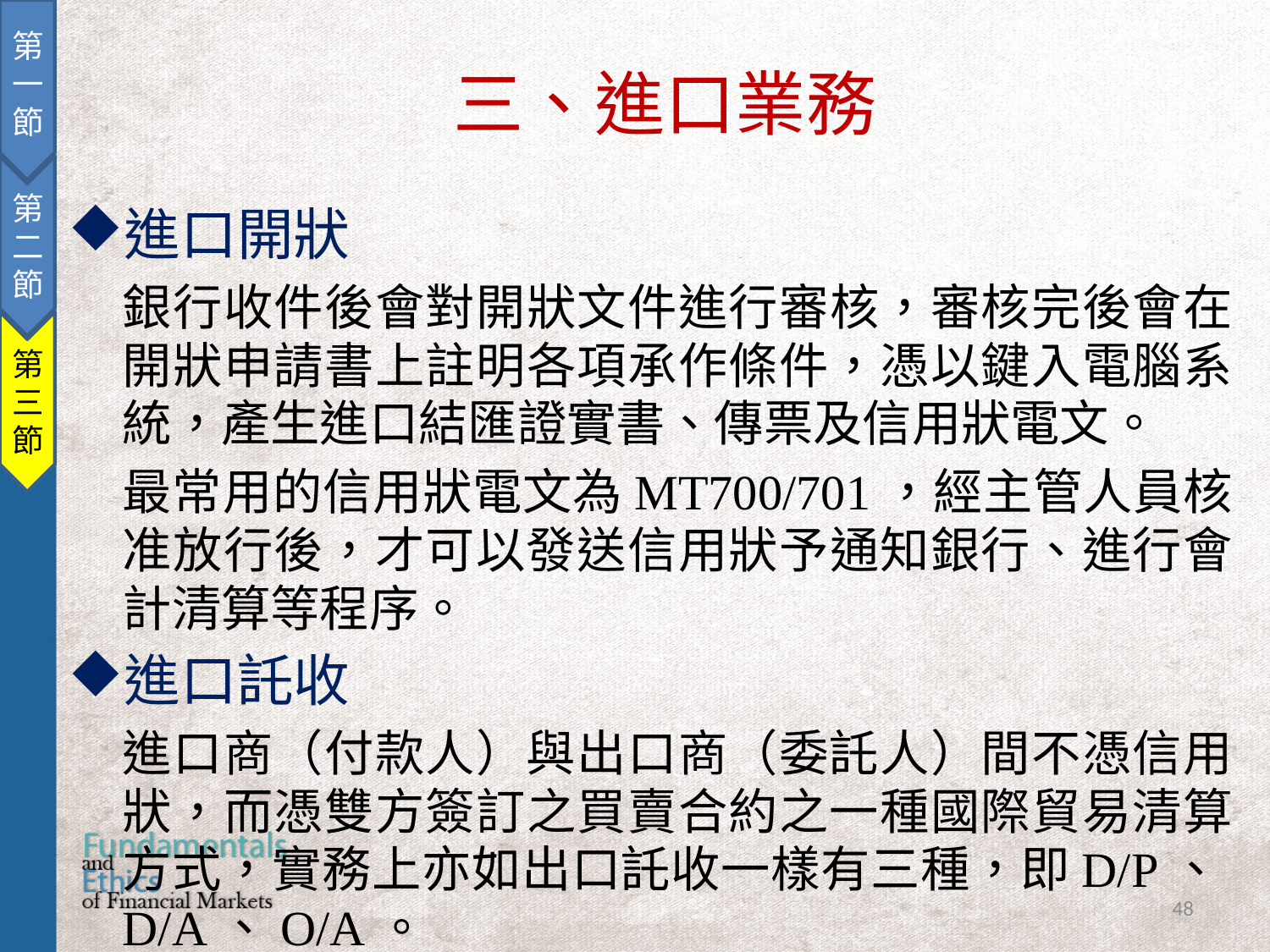

第一節
第二節
第三節
三、進口業務
進口開狀
銀行收件後會對開狀文件進行審核，審核完後會在開狀申請書上註明各項承作條件，憑以鍵入電腦系統，產生進口結匯證實書、傳票及信用狀電文。
最常用的信用狀電文為MT700/701，經主管人員核准放行後，才可以發送信用狀予通知銀行、進行會計清算等程序。
進口託收
進口商（付款人）與出口商（委託人）間不憑信用狀，而憑雙方簽訂之買賣合約之一種國際貿易清算方式，實務上亦如出口託收一樣有三種，即D/P、D/A、O/A。
48